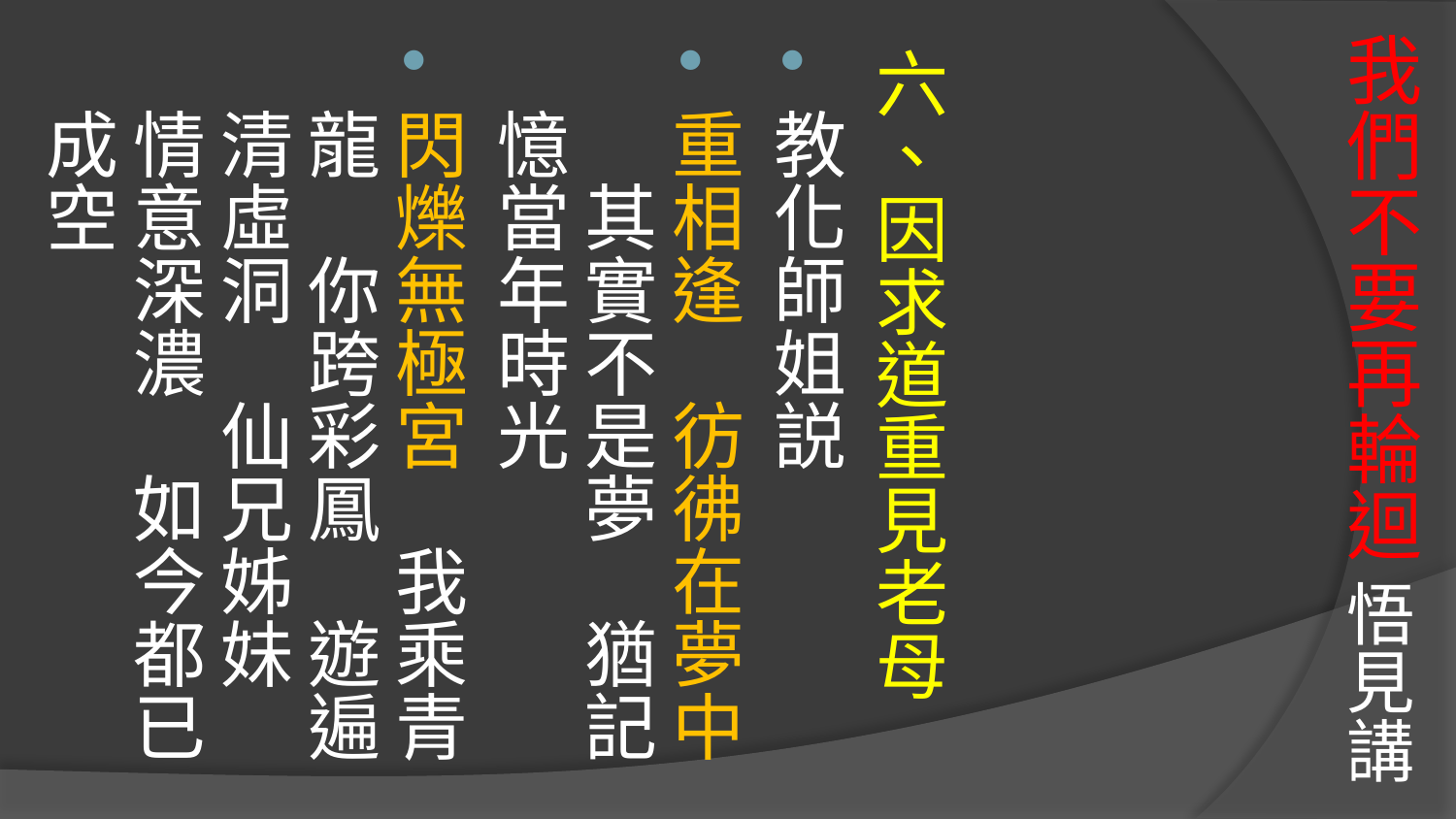

# 我們不要再輪迴 悟見講
六、因求道重見老母
教化師姐説
重相逢　彷彿在夢中　其實不是夢　猶記憶當年時光
閃爍無極宮　我乘青龍　你跨彩鳳　遊遍清虛洞　仙兄姊妹　情意深濃　如今都已成空